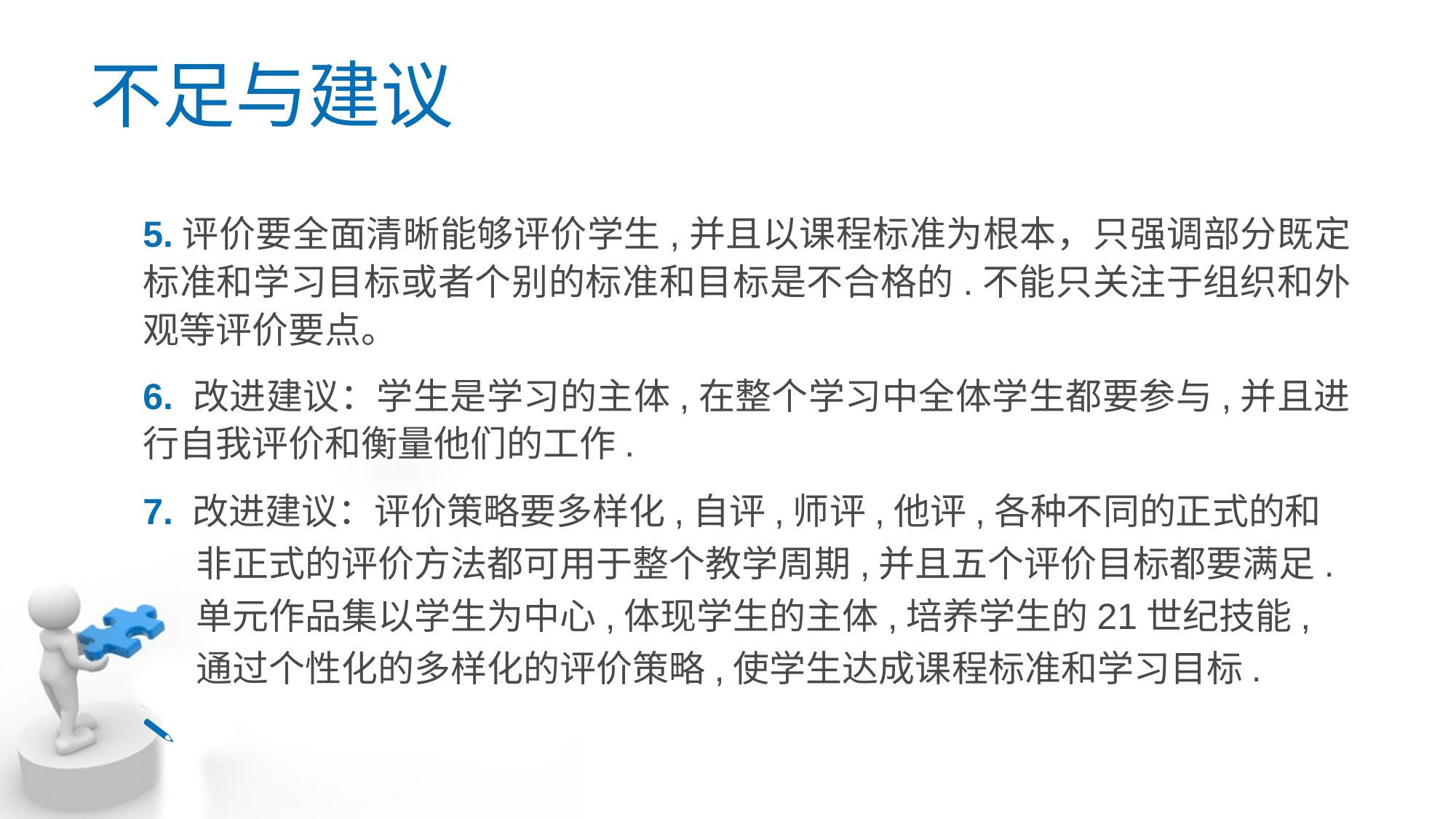

不足与建议
5.评价要全面清晰能够评价学生,并且以课程标准为根本，只强调部分既定标准和学习目标或者个别的标准和目标是不合格的.不能只关注于组织和外观等评价要点。
6. 改进建议：学生是学习的主体,在整个学习中全体学生都要参与,并且进行自我评价和衡量他们的工作.
7. 改进建议：评价策略要多样化,自评,师评,他评,各种不同的正式的和非正式的评价方法都可用于整个教学周期,并且五个评价目标都要满足.单元作品集以学生为中心,体现学生的主体,培养学生的21世纪技能,通过个性化的多样化的评价策略,使学生达成课程标准和学习目标.

        注：依据《单元作品集评价量规》，结合案例相应内容，详细说明案例哪些做的不够好，还有改进提高的空间，并提出自己的建议